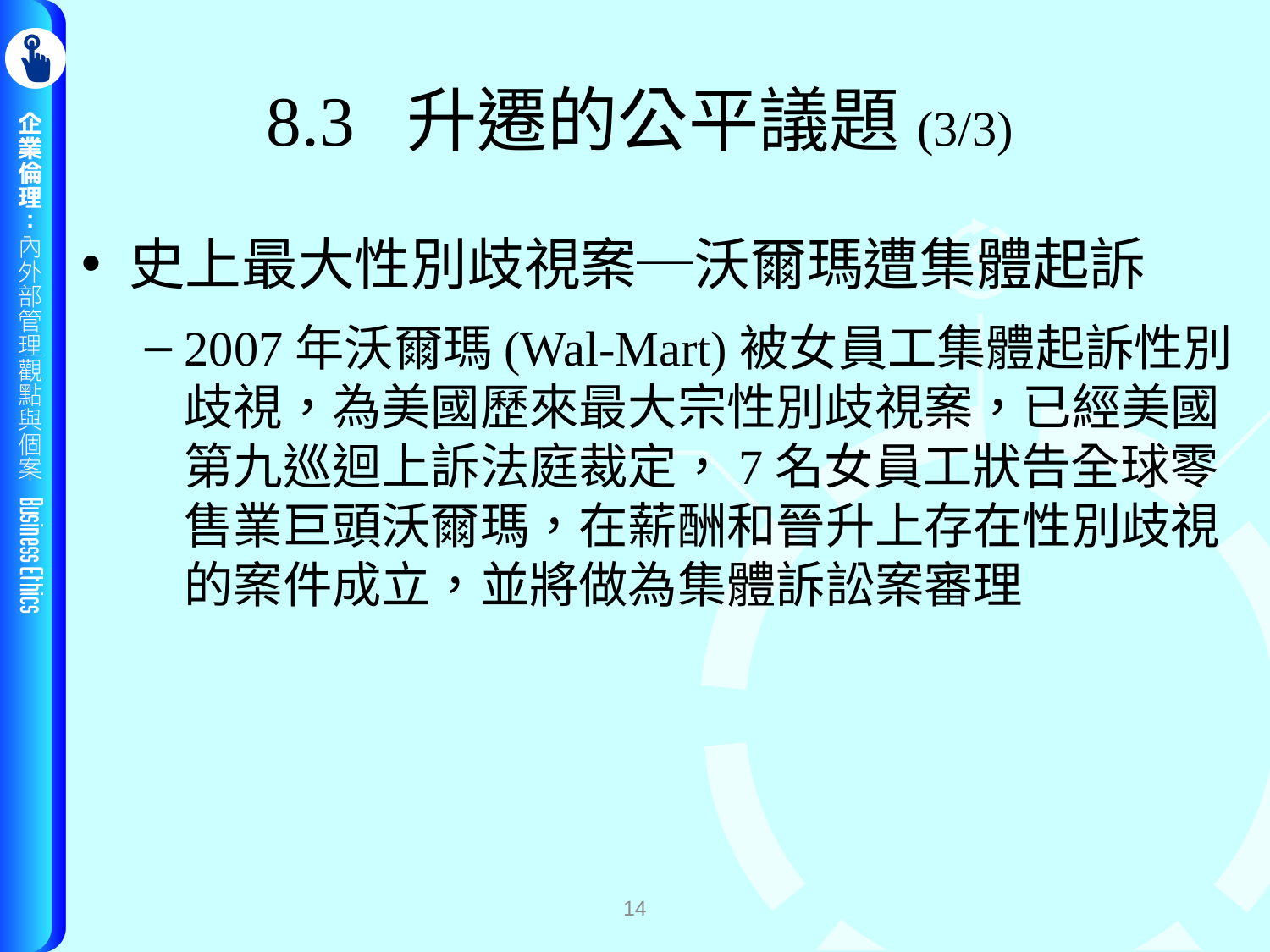

# 8.3  升遷的公平議題(3/3)
史上最大性別歧視案─沃爾瑪遭集體起訴
2007年沃爾瑪(Wal-Mart)被女員工集體起訴性別歧視，為美國歷來最大宗性別歧視案，已經美國第九巡迴上訴法庭裁定，7名女員工狀告全球零售業巨頭沃爾瑪，在薪酬和晉升上存在性別歧視的案件成立，並將做為集體訴訟案審理
14